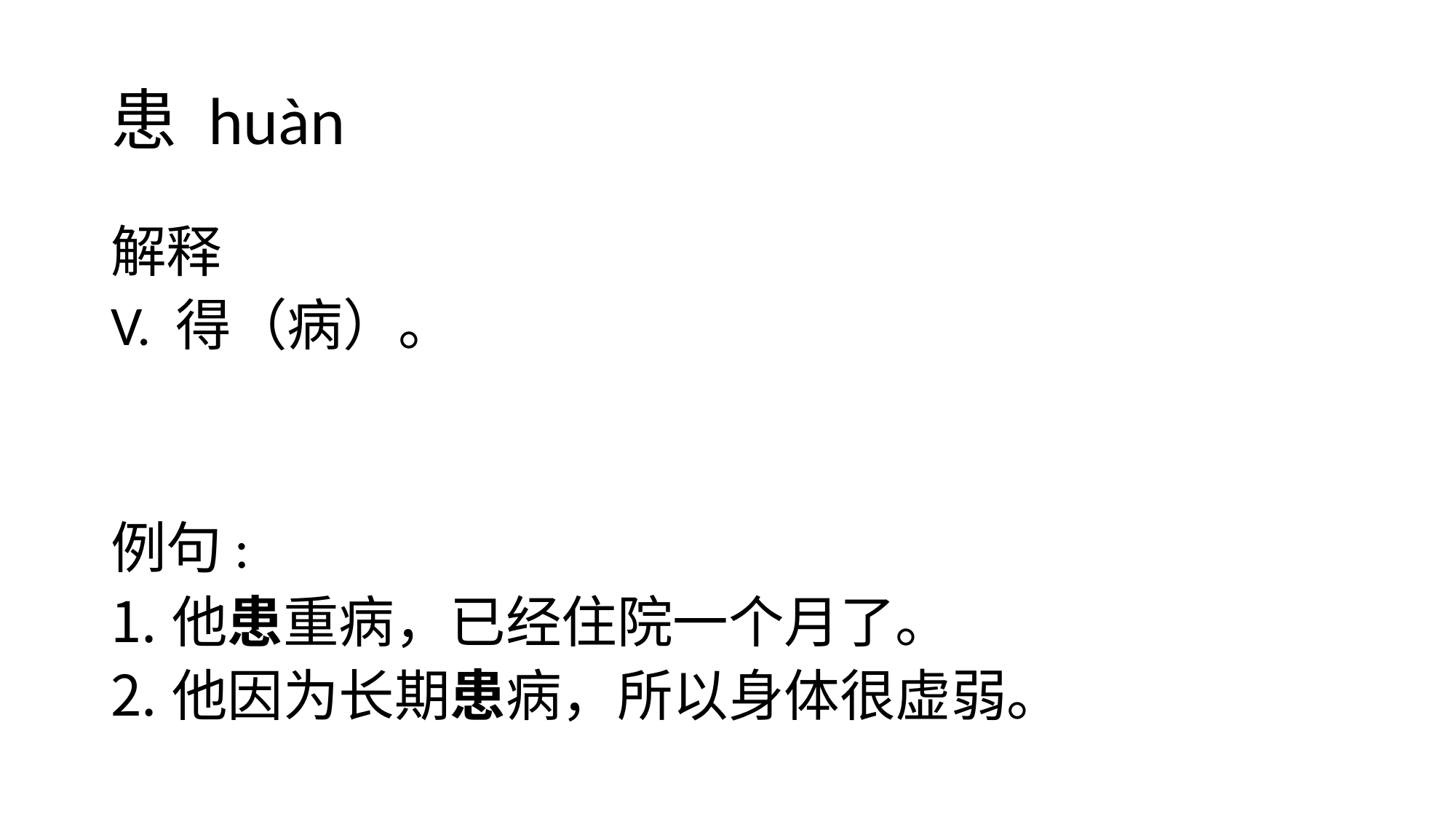

# 患 huàn
解释
V. 得（病）。

例句:
他患重病，已经住院一个月了。
他因为长期患病，所以身体很虚弱。